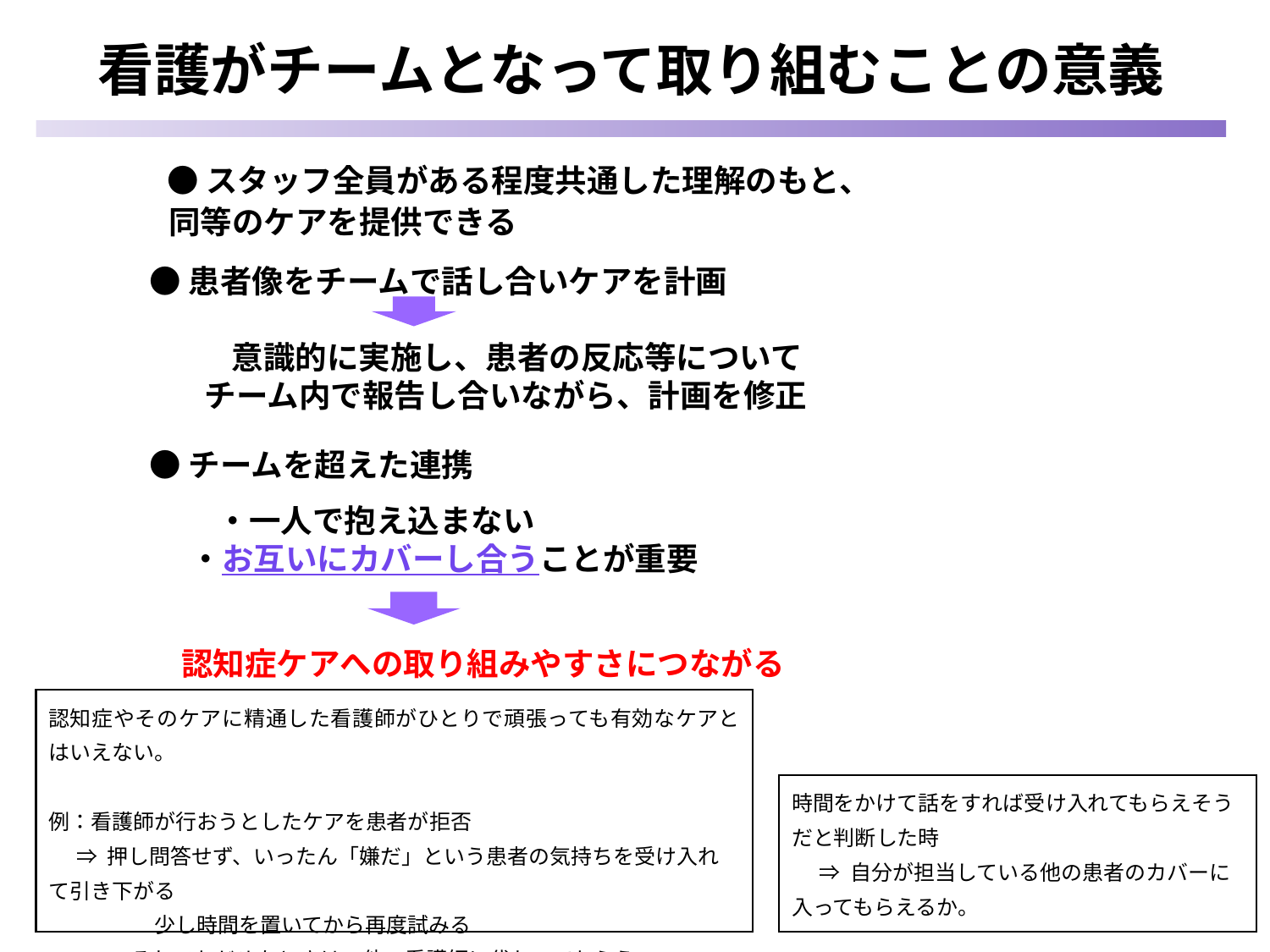

# 看護がチームとなって取り組むことの意義

　● スタッフ全員がある程度共通した理解のもと、
      同等のケアを提供できる
　● 患者像をチームで話し合いケアを計画

　　       意識的に実施し、患者の反応等について
           チーム内で報告し合いながら、計画を修正
　● チームを超えた連携
　　     ・一人で抱え込まない
         ・お互いにカバーし合うことが重要

　　認知症ケアへの取り組みやすさにつながる

認知症やそのケアに精通した看護師がひとりで頑張っても有効なケアとはいえない。

例：看護師が行おうとしたケアを患者が拒否
      ⇒ 押し問答せず、いったん「嫌だ」という患者の気持ちを受け入れて引き下がる
　　　　　少し時間を置いてから再度試みる
　    　　それでもだめなときは、他の看護師に代わってもらう

時間をかけて話をすれば受け入れてもらえそうだと判断した時
      ⇒ 自分が担当している他の患者のカバーに入ってもらえるか。